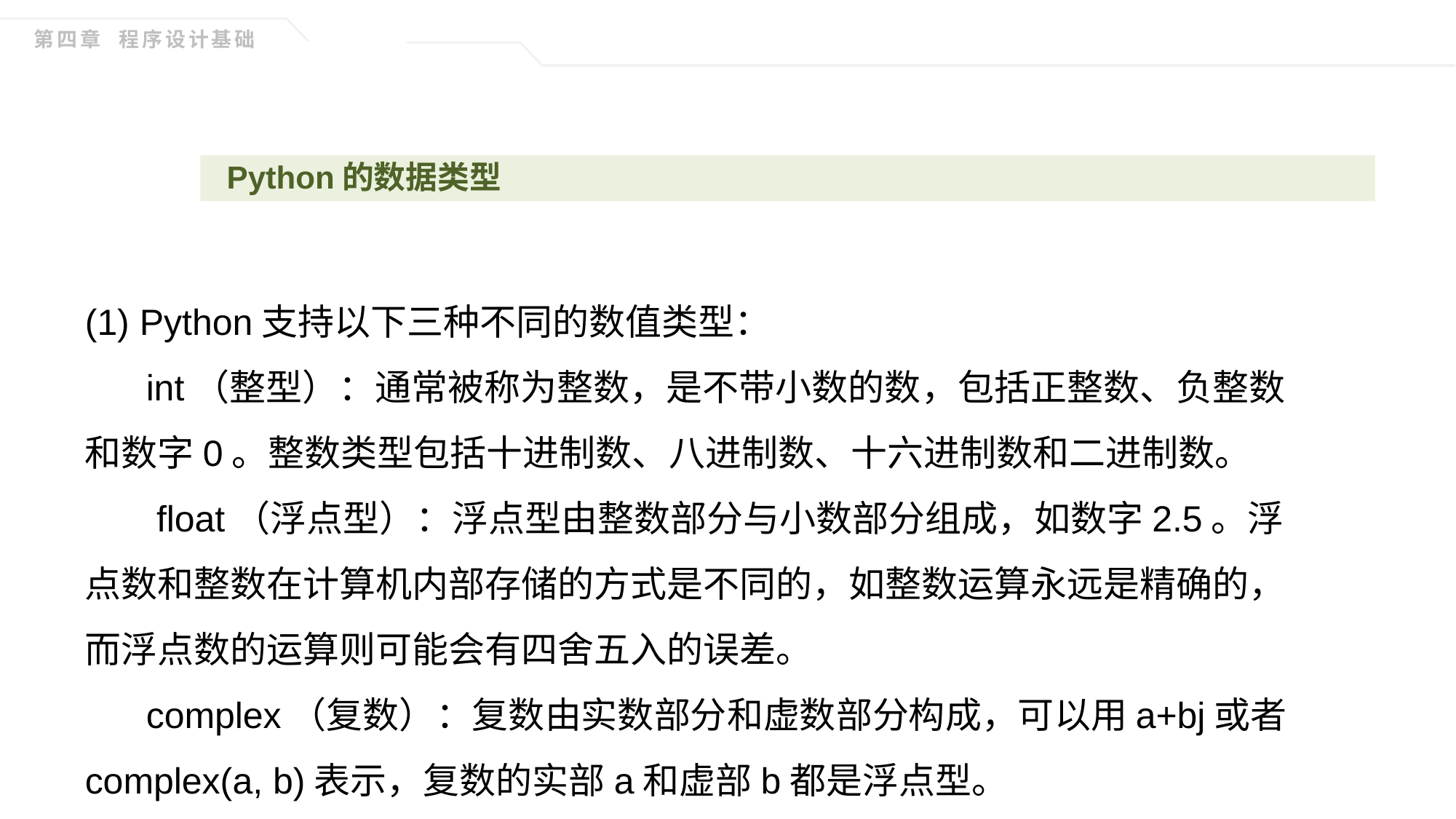

第四章  程序设计基础
Python的数据类型

(1) Python支持以下三种不同的数值类型：
      int（整型）：通常被称为整数，是不带小数的数，包括正整数、负整数和数字0。整数类型包括十进制数、八进制数、十六进制数和二进制数。
       float（浮点型）：浮点型由整数部分与小数部分组成，如数字2.5。浮点数和整数在计算机内部存储的方式是不同的，如整数运算永远是精确的，而浮点数的运算则可能会有四舍五入的误差。
      complex（复数）：复数由实数部分和虚数部分构成，可以用a+bj或者complex(a, b)表示，复数的实部a和虚部b都是浮点型。